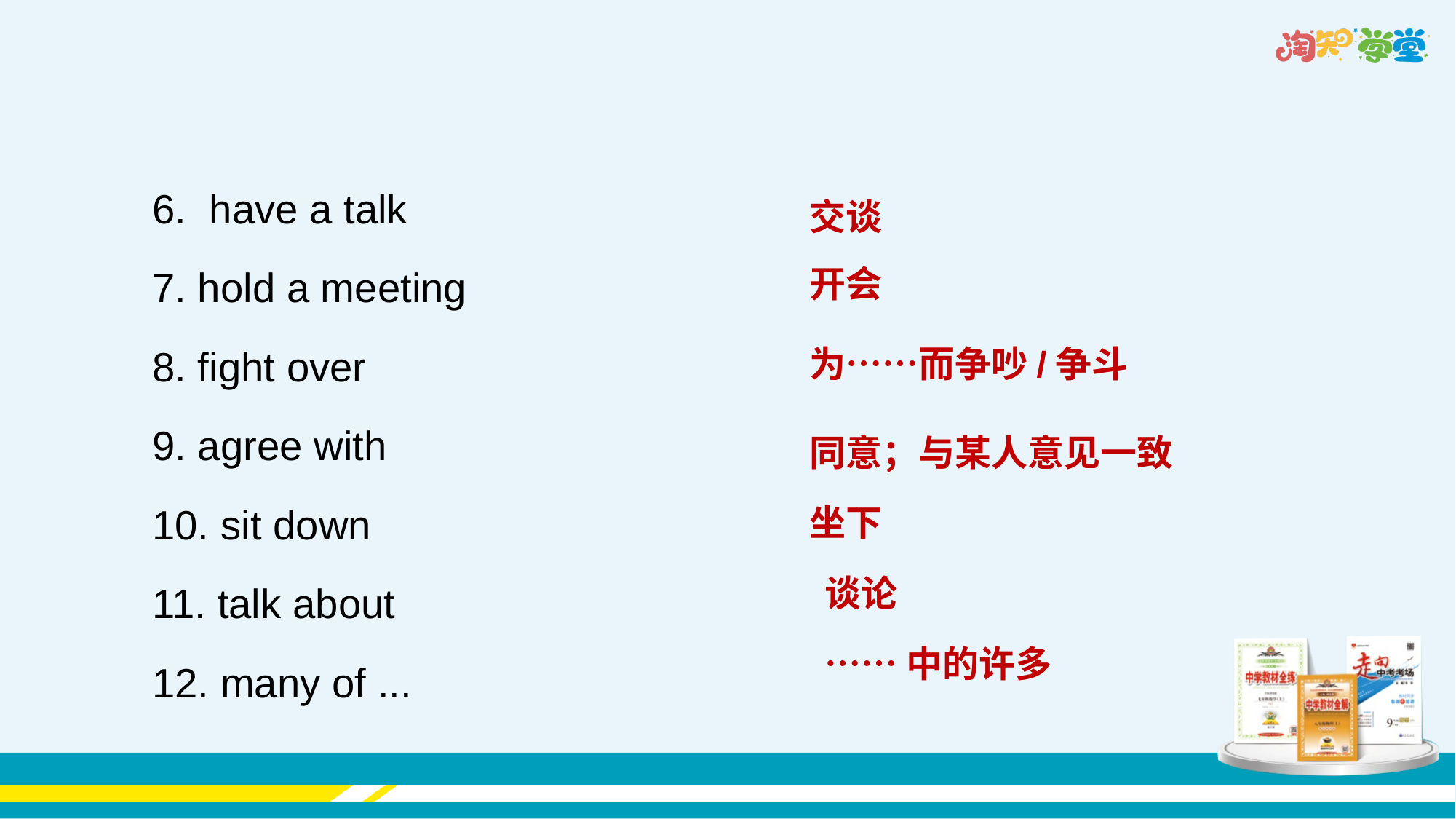

6.  have a talk
  7. hold a meeting
  8. fight over
  9. agree with
  10. sit down
  11. talk about
  12. many of ...

交谈
开会
为……而争吵/争斗
同意；与某人意见一致
坐下
谈论
……中的许多